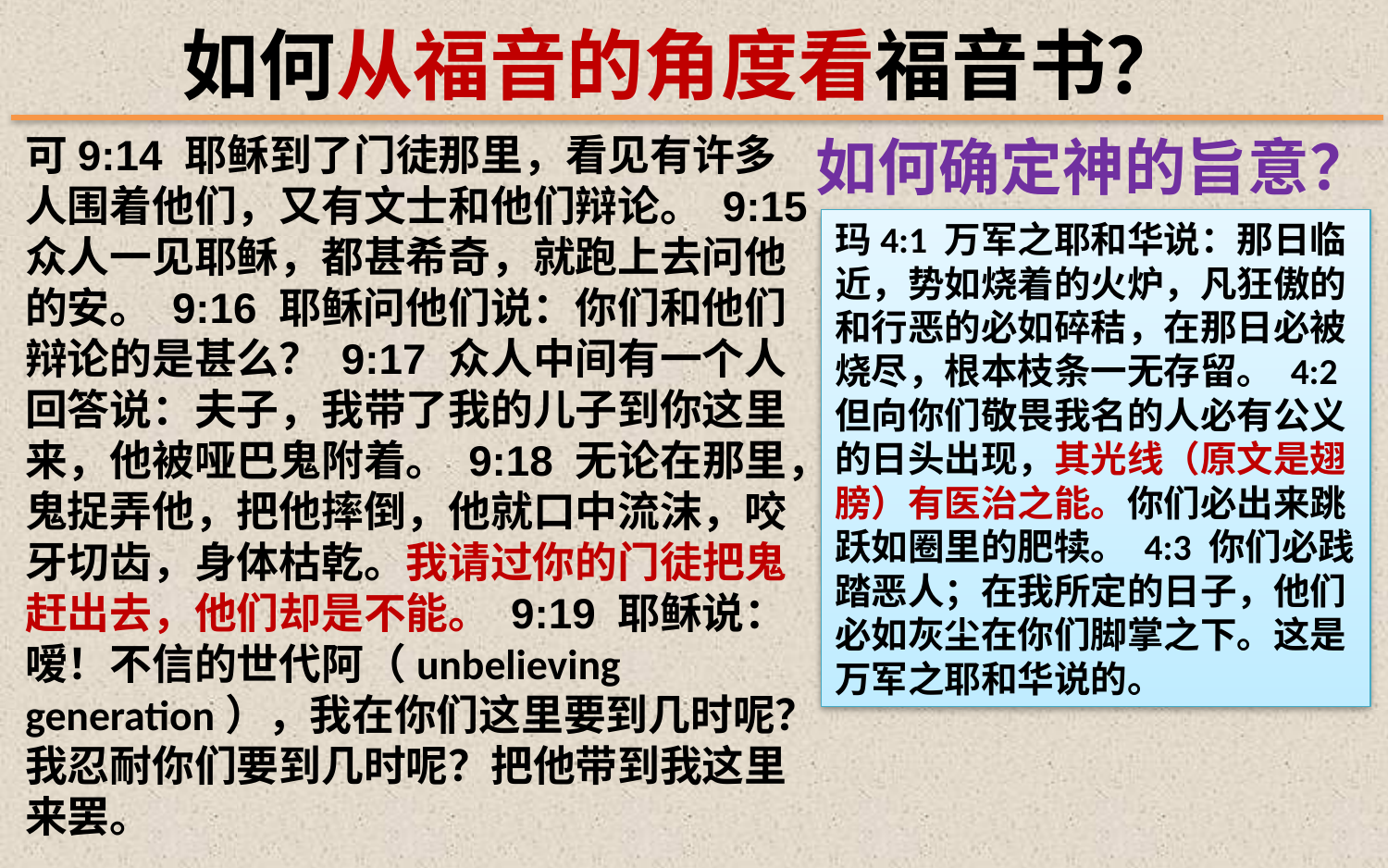

如何从福音的角度看福音书？
可9:14 耶稣到了门徒那里，看见有许多人围着他们，又有文士和他们辩论。 9:15 众人一见耶稣，都甚希奇，就跑上去问他的安。 9:16 耶稣问他们说：你们和他们辩论的是甚么？ 9:17 众人中间有一个人回答说：夫子，我带了我的儿子到你这里来，他被哑巴鬼附着。 9:18 无论在那里，鬼捉弄他，把他摔倒，他就口中流沫，咬牙切齿，身体枯乾。我请过你的门徒把鬼赶出去，他们却是不能。 9:19 耶稣说：嗳！不信的世代阿（unbelieving generation），我在你们这里要到几时呢？我忍耐你们要到几时呢？把他带到我这里来罢。
如何确定神的旨意？
玛4:1 万军之耶和华说：那日临近，势如烧着的火炉，凡狂傲的和行恶的必如碎秸，在那日必被烧尽，根本枝条一无存留。 4:2 但向你们敬畏我名的人必有公义的日头出现，其光线（原文是翅膀）有医治之能。你们必出来跳跃如圈里的肥犊。 4:3 你们必践踏恶人；在我所定的日子，他们必如灰尘在你们脚掌之下。这是万军之耶和华说的。